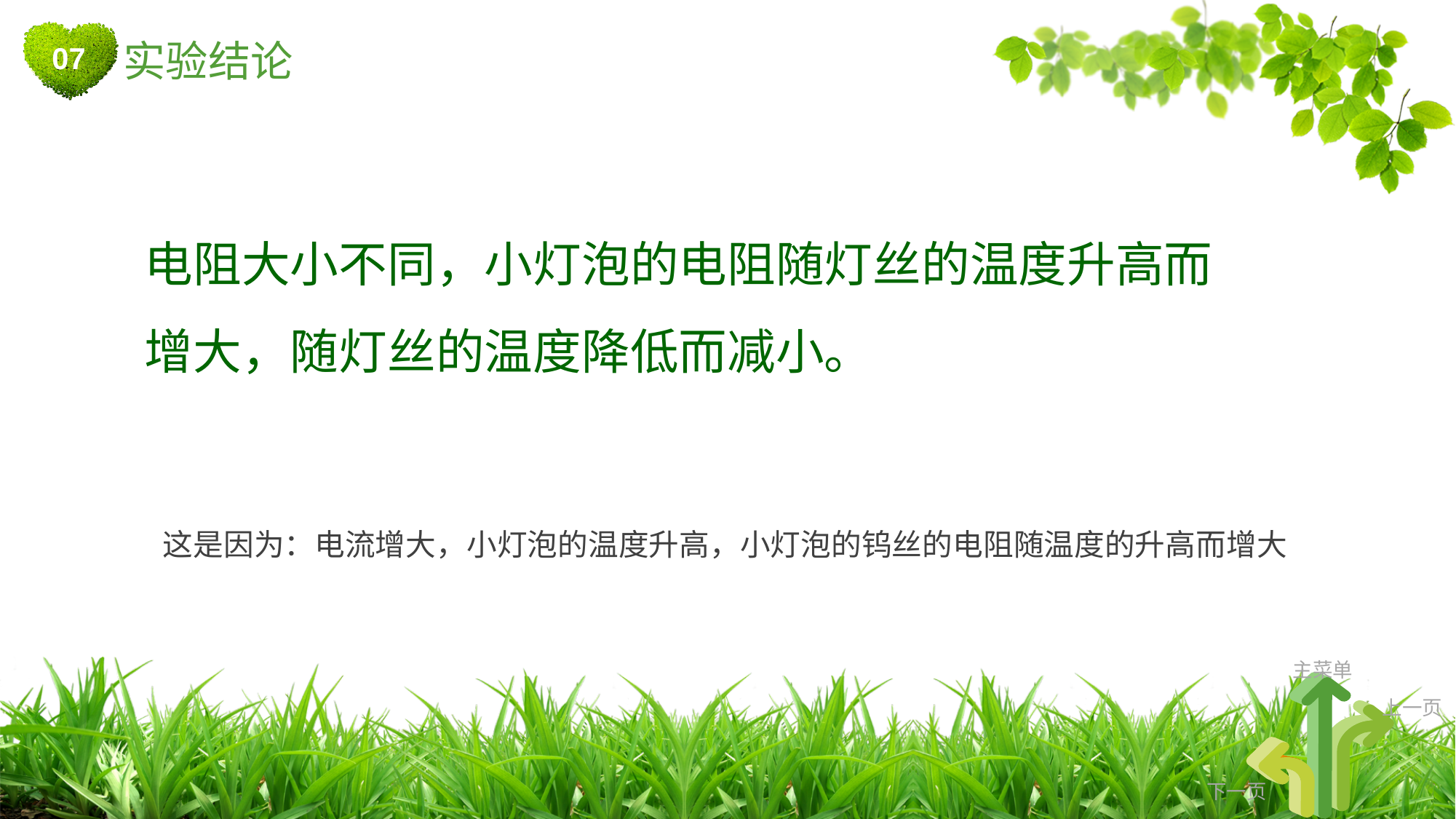

07
实验结论
电阻大小不同，小灯泡的电阻随灯丝的温度升高而增大，随灯丝的温度降低而减小。
这是因为：电流增大，小灯泡的温度升高，小灯泡的钨丝的电阻随温度的升高而增大
主菜单

上一页
下一页